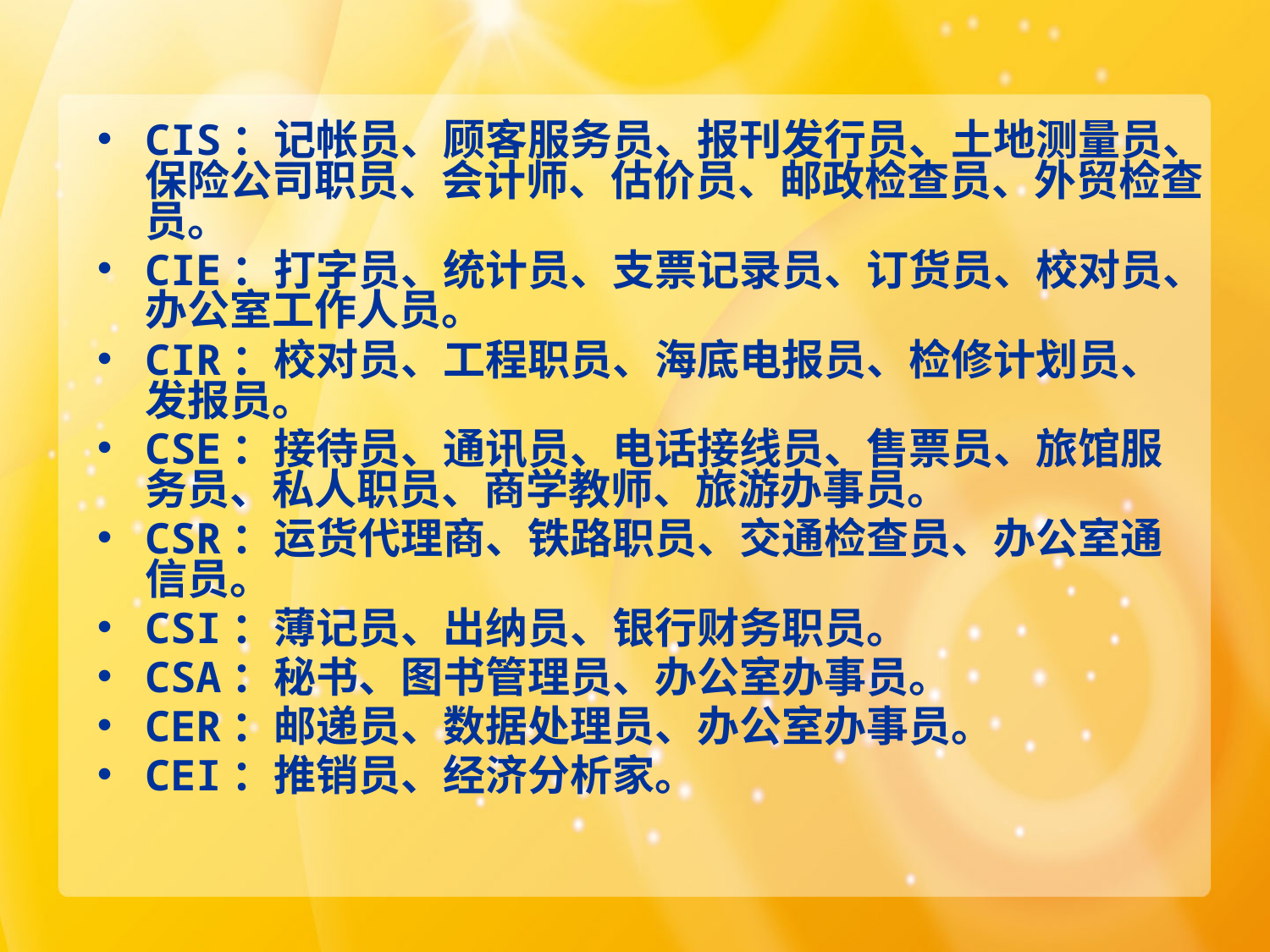

#
CIS：记帐员、顾客服务员、报刊发行员、土地测量员、保险公司职员、会计师、估价员、邮政检查员、外贸检查员。
CIE：打字员、统计员、支票记录员、订货员、校对员、办公室工作人员。
CIR：校对员、工程职员、海底电报员、检修计划员、发报员。
CSE：接待员、通讯员、电话接线员、售票员、旅馆服务员、私人职员、商学教师、旅游办事员。
CSR：运货代理商、铁路职员、交通检查员、办公室通信员。
CSI：薄记员、出纳员、银行财务职员。
CSA：秘书、图书管理员、办公室办事员。
CER：邮递员、数据处理员、办公室办事员。
CEI：推销员、经济分析家。